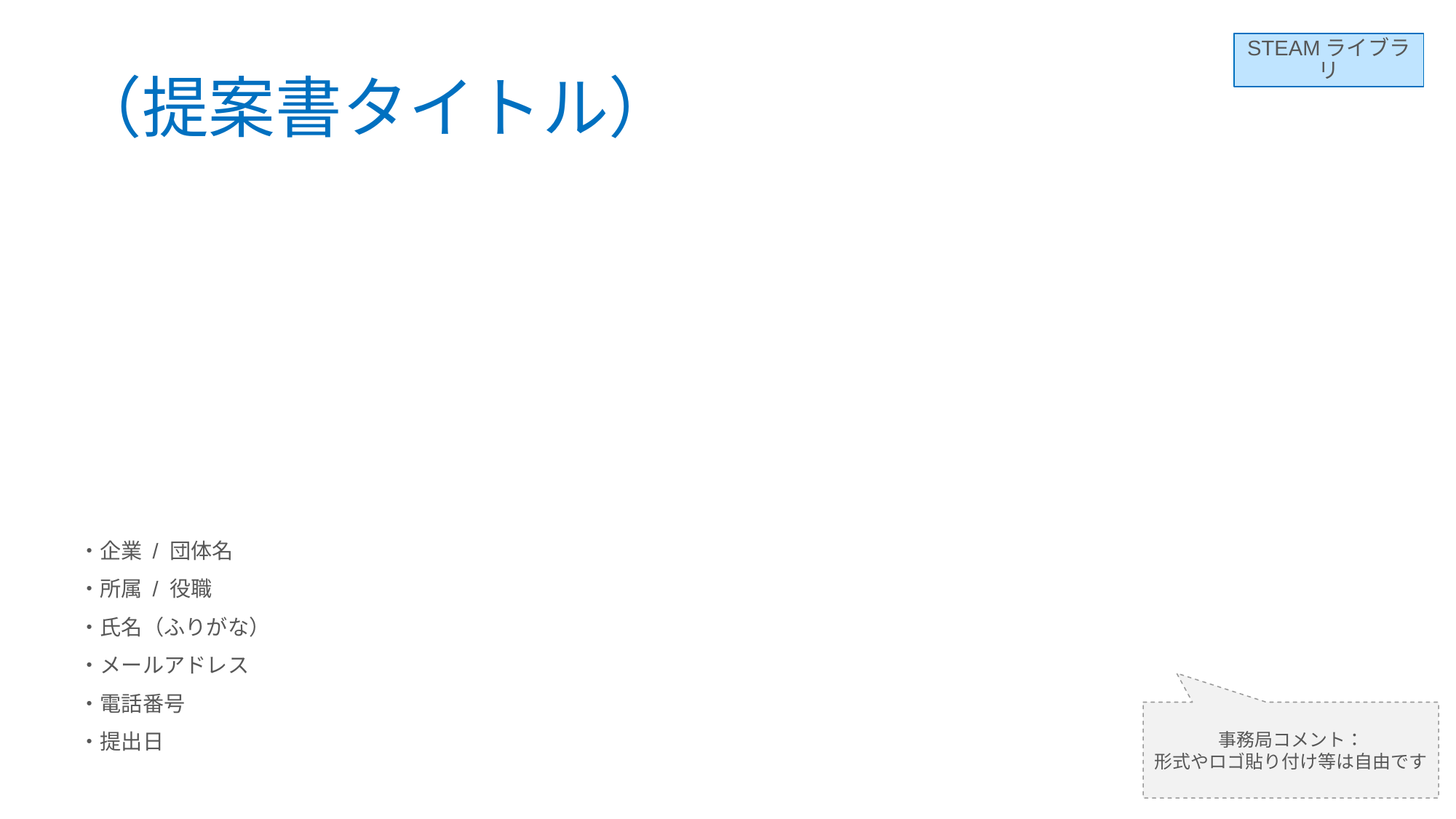

STEAMライブラリ
# （提案書タイトル）
・企業 / 団体名
・所属 / 役職
・氏名（ふりがな）
・メールアドレス
・電話番号
・提出日
事務局コメント：
形式やロゴ貼り付け等は自由です